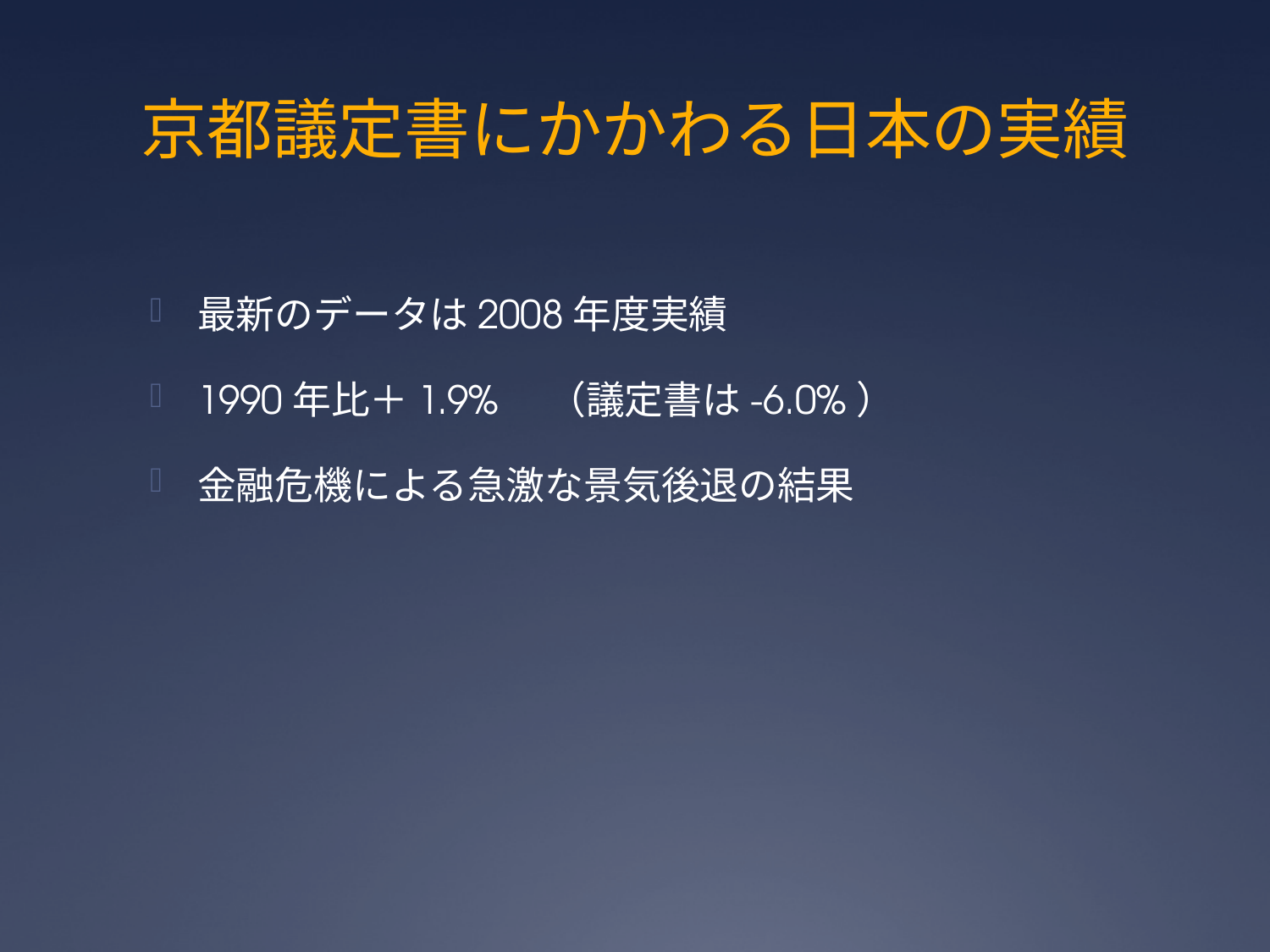

# 京都議定書にかかわる日本の実績
最新のデータは2008年度実績
1990年比＋1.9%　（議定書は-6.0%）
金融危機による急激な景気後退の結果